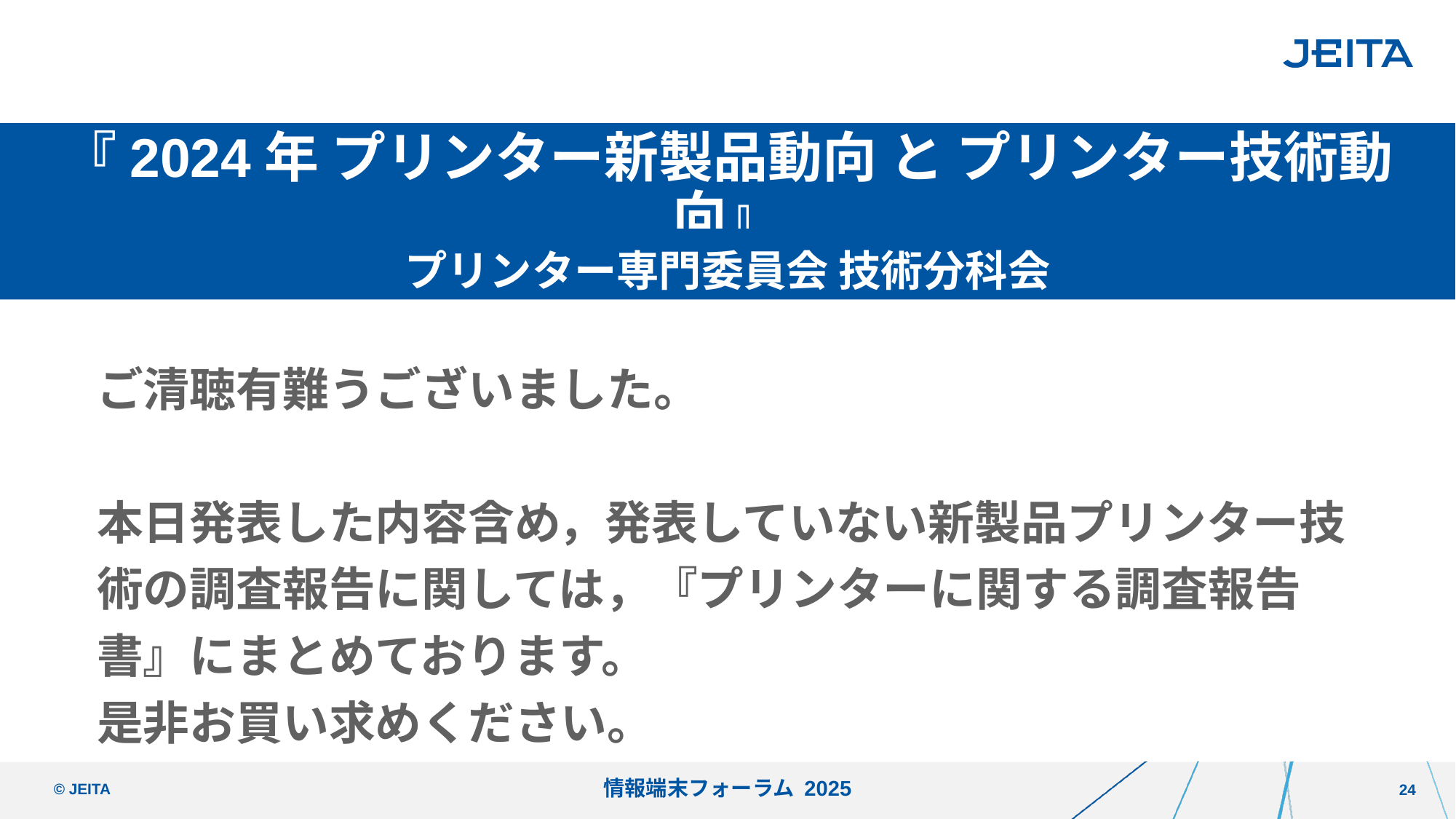

#
『2024年 プリンター新製品動向 と プリンター技術動向』
プリンター専門委員会 技術分科会
ご清聴有難うございました。
本日発表した内容含め，発表していない新製品プリンター技術の調査報告に関しては，『プリンターに関する調査報告書』にまとめております。
是非お買い求めください。
情報端末フォーラム 2025
© JEITA